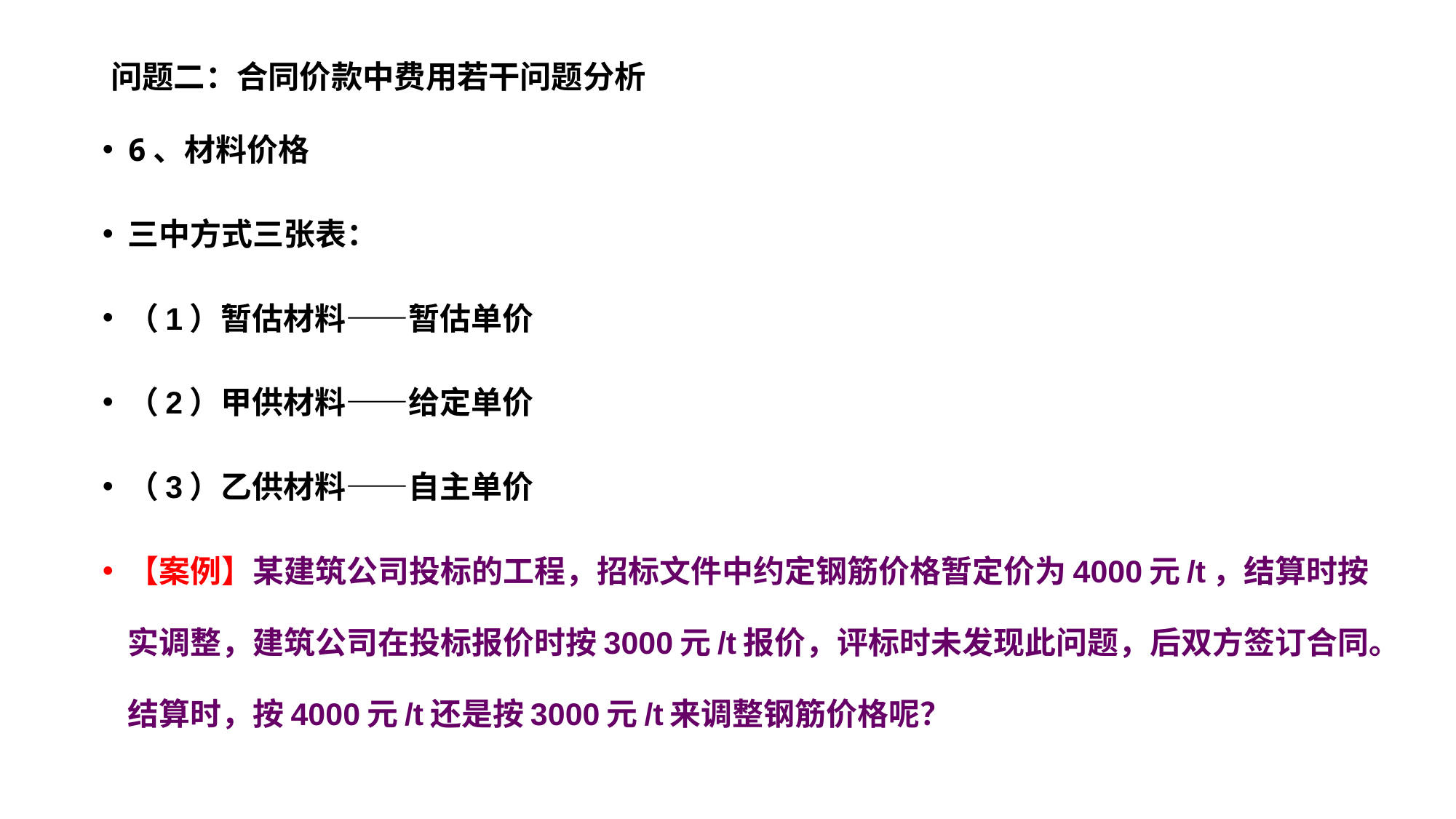

# 问题二：合同价款中费用若干问题分析
6、材料价格
三中方式三张表：
（1）暂估材料——暂估单价
（2）甲供材料——给定单价
（3）乙供材料——自主单价
【案例】某建筑公司投标的工程，招标文件中约定钢筋价格暂定价为4000元/t，结算时按实调整，建筑公司在投标报价时按3000元/t报价，评标时未发现此问题，后双方签订合同。结算时，按4000元/t还是按3000元/t来调整钢筋价格呢？